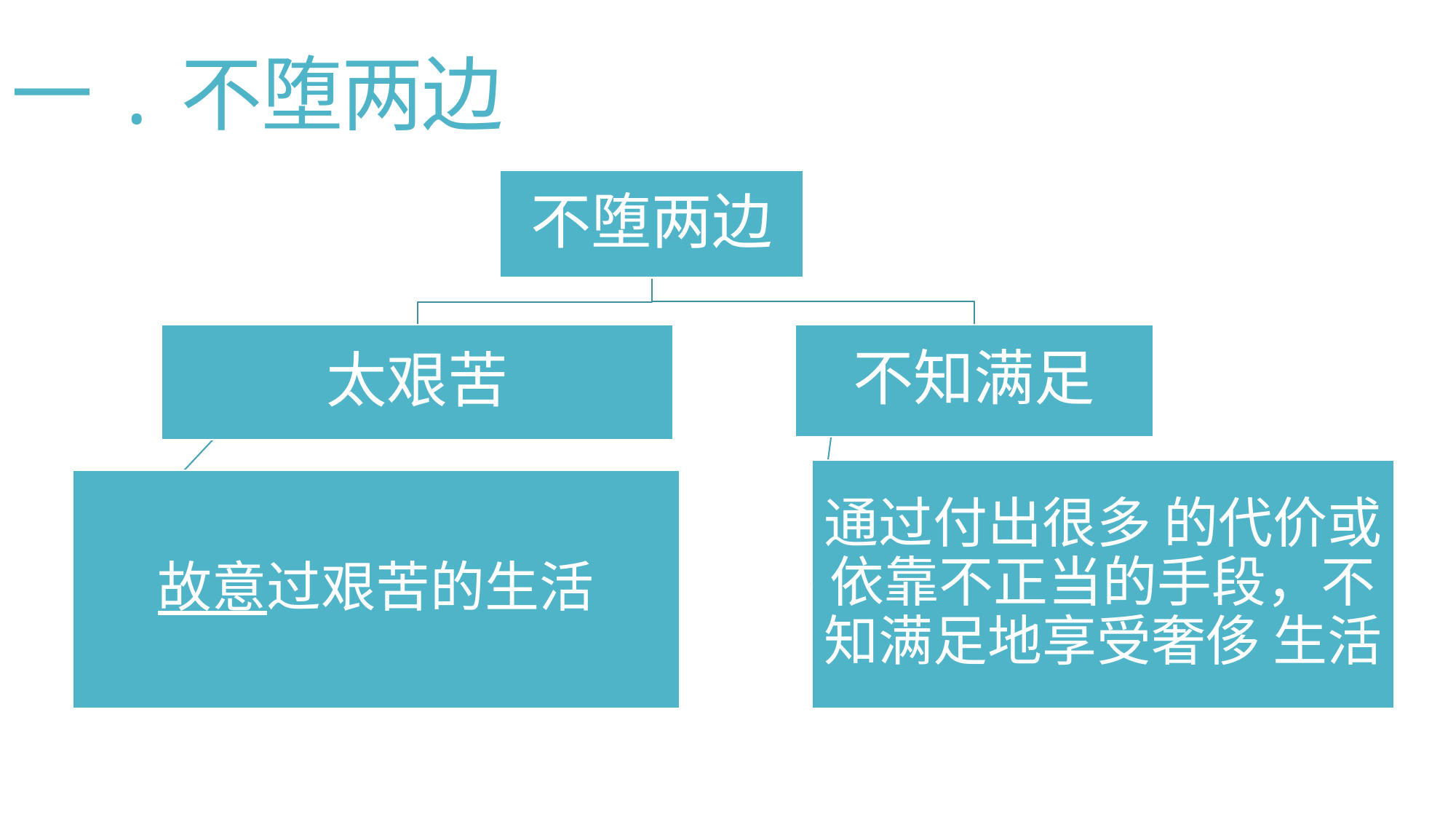

# 一.不堕两边
不堕两边
太艰苦
故意过艰苦的生活
不知满足
通过付出很多 的代价或依靠不正当的手段，不知满足地享受奢侈 生活